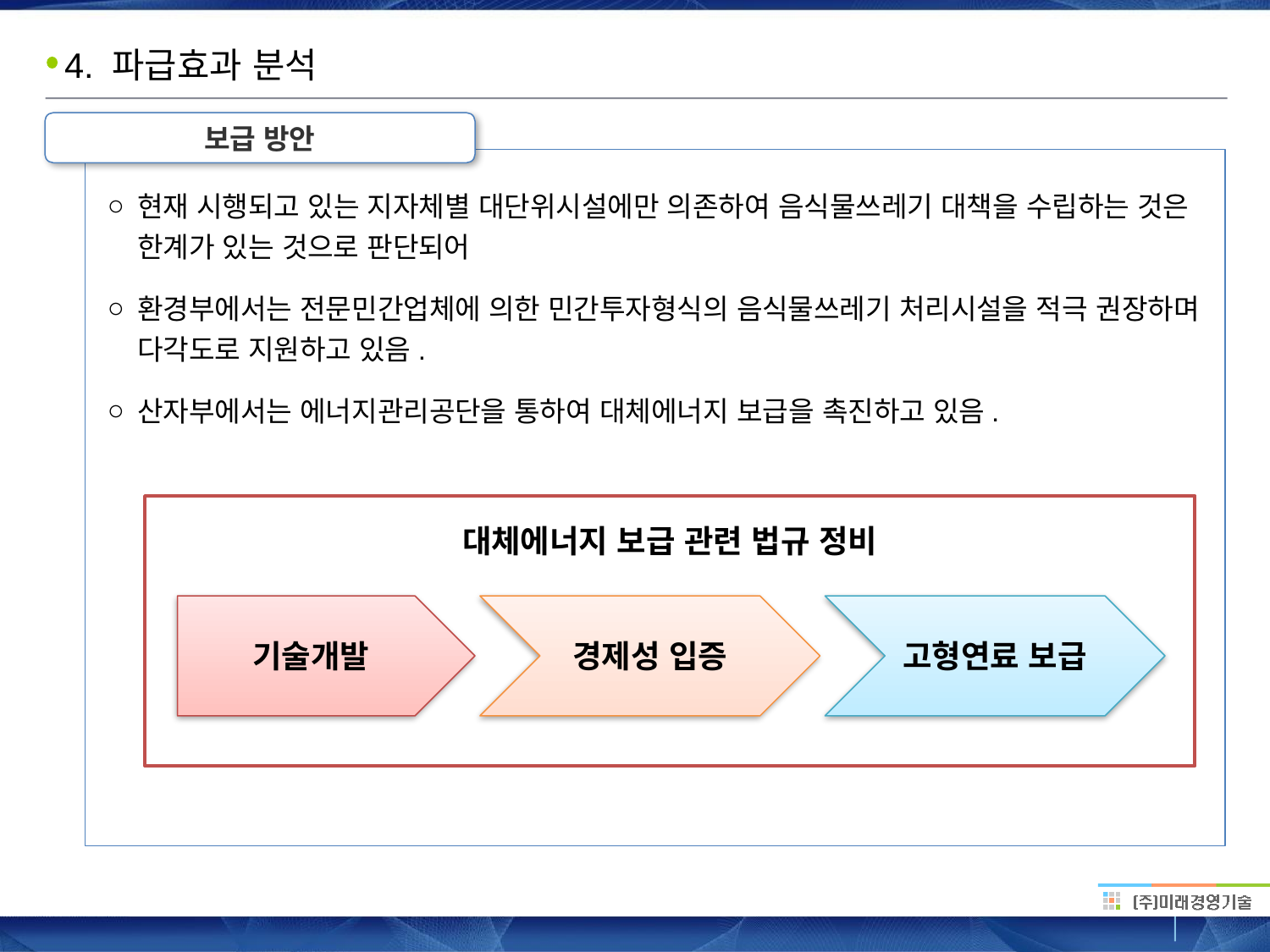

# 4. 파급효과 분석
보급 방안

현재 시행되고 있는 지자체별 대단위시설에만 의존하여 음식물쓰레기 대책을 수립하는 것은 한계가 있는 것으로 판단되어
환경부에서는 전문민간업체에 의한 민간투자형식의 음식물쓰레기 처리시설을 적극 권장하며 다각도로 지원하고 있음.
산자부에서는 에너지관리공단을 통하여 대체에너지 보급을 촉진하고 있음.
대체에너지 보급 관련 법규 정비
기술개발
경제성 입증
고형연료 보급